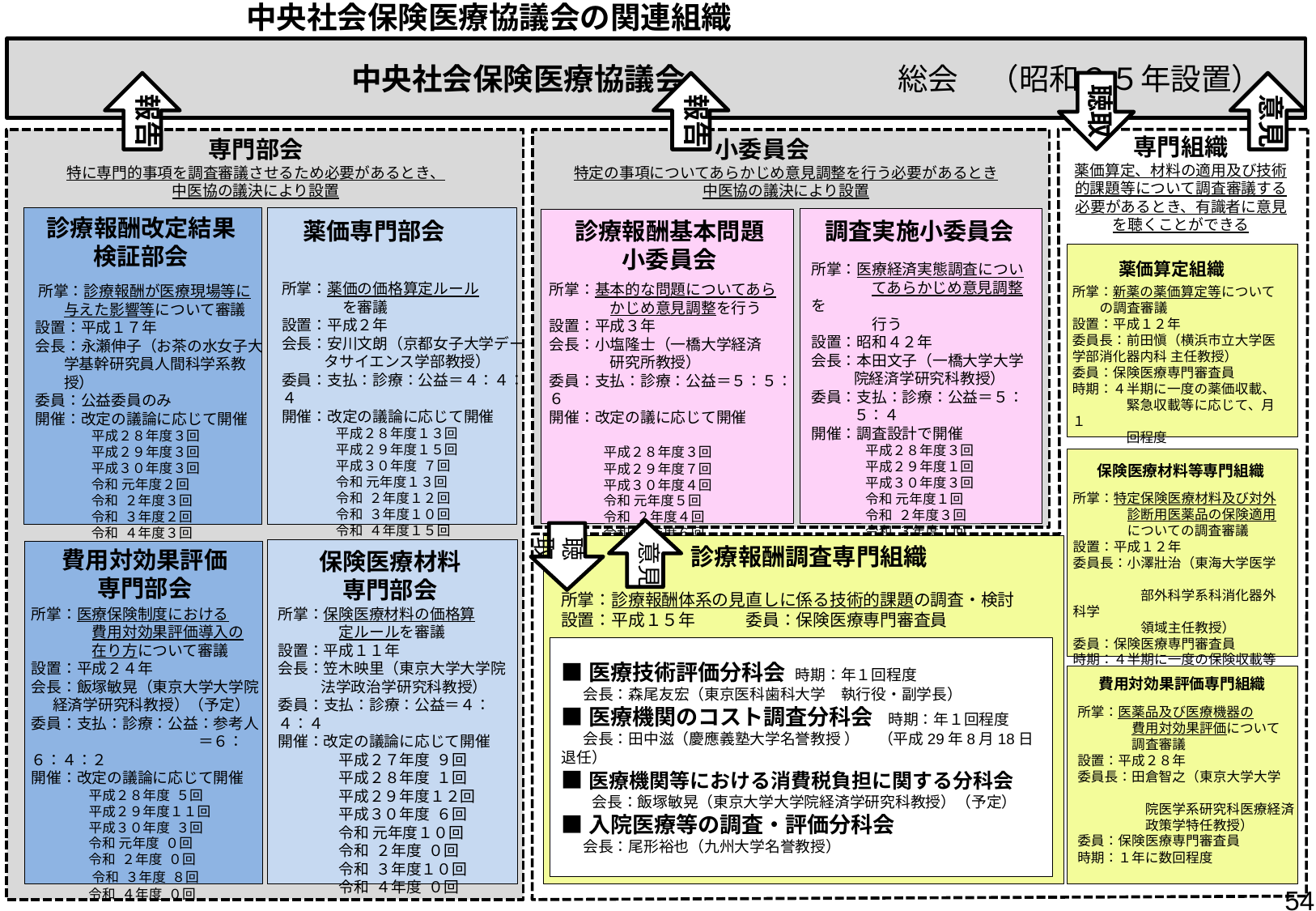

中央社会保険医療協議会の関連組織
　　　　　　　　　　　中央社会保険医療協議会　　　　　　　総会　（昭和２５年設置）
報告

報告

聴取

意見

専門組織
薬価算定、材料の適用及び技術的課題等について調査審議する必要があるとき、有識者に意見を聴くことができる

専門部会
特に専門的事項を調査審議させるため必要があるとき、
中医協の議決により設置
小委員会
特定の事項についてあらかじめ意見調整を行う必要があるとき
中医協の議決により設置

診療報酬改定結果
検証部会

薬価専門部会
調査実施小委員会
診療報酬基本問題
小委員会

薬価算定組織
所掌：医療経済実態調査につい
　　　　てあらかじめ意見調整を
　　　　行う
設置：昭和４２年
会長：本田文子（一橋大学大学院経済学研究科教授）
委員：支払：診療：公益＝５：５：４
開催：調査設計で開催
　　　　平成２８年度３回
　　　　平成２９年度１回
　　　　平成３０年度３回
　　　　令和 元年度１回
　　　　令和  ２年度３回
　　　　令和  ３年度１回
　　　　令和  ４年度３回
所掌：薬価の価格算定ルール
　　　　を審議
設置：平成２年
会長：安川文朗（京都女子大学データサイエンス学部教授）
委員：支払：診療：公益＝４：４：４
開催：改定の議論に応じて開催
　　　　平成２８年度１３回
　　　　平成２９年度１５回
　　　　平成３０年度  ７回
　　　　令和 元年度１３回
　　　　令和  ２年度１２回
　　　　令和  ３年度１０回
　　　　令和  ４年度１５回
  　所掌：診療報酬が医療現場等に与えた影響等について審議
 　 設置：平成１７年
 　 会長：永瀬伸子（お茶の水女子大学基幹研究員人間科学系教授）
 　 委員：公益委員のみ
 　 開催：改定の議論に応じて開催
　　　　　　平成２８年度３回
　　　　　　平成２９年度３回
　　　　　　平成３０年度３回
　　　　　　令和 元年度２回
　　　　　　令和  ２年度３回
　　　　　　令和  ３年度２回
　　　　　　令和  ４年度３回
所掌：基本的な問題についてあら
　　　　かじめ意見調整を行う
設置：平成３年
会長：小塩隆士（一橋大学経済
　　　　研究所教授）
委員：支払：診療：公益＝５：５：６
開催：改定の議に応じて開催
　　　　平成２８年度３回
　　　　平成２９年度７回
　　　　平成３０年度４回
　　　　令和 元年度５回
　　　　令和  ２年度４回
　　　　令和  ３年度６回
　　　　令和  ４年度６回
所掌：新薬の薬価算定等について
        の調査審議
設置：平成１２年
委員長：前田愼（横浜市立大学医学部消化器内科 主任教授）
委員：保険医療専門審査員
時期：４半期に一度の薬価収載、
　　　　緊急収載等に応じて、月１
　　　　回程度

保険医療材料等専門組織
所掌：特定保険医療材料及び対外
　　　　診断用医薬品の保険適用
　　　　についての調査審議
設置：平成１２年
委員長：小澤壯治（東海大学医学
　　　　　部外科学系科消化器外科学
　　　　　領域主任教授）
委員：保険医療専門審査員
時期：４半期に一度の保険収載等
　　　　に応じて、月１回程度

聴取
意見

診療報酬調査専門組織
所掌：診療報酬体系の見直しに係る技術的課題の調査・検討
設置：平成１５年　　　委員：保険医療専門審査員
■医療技術評価分科会  時期：年１回程度
会長：森尾友宏（東京医科歯科大学　執行役・副学長）
■医療機関のコスト調査分科会   時期：年１回程度
会長：田中滋（慶應義塾大学名誉教授 ） 　（平成29年8月18日退任）
■医療機関等における消費税負担に関する分科会
　　会長：飯塚敏晃（東京大学大学院経済学研究科教授）（予定）
■入院医療等の調査・評価分科会
会長：尾形裕也（九州大学名誉教授）

費用対効果評価
専門部会

保険医療材料
専門部会
所掌：医療保険制度における
　　　　費用対効果評価導入の
　　　　在り方について審議
設置：平成２４年
会長：飯塚敏晃（東京大学大学院経済学研究科教授）（予定）
委員：支払：診療：公益：参考人
　　　　　　　　　　　＝６：６：４：２
開催：改定の議論に応じて開催
　　　　 平成２８年度  ５回
　　　　 平成２９年度１１回
　　　　 平成３０年度  ３回
　　　　 令和 元年度  ０回
　　　　 令和  ２年度  ０回
　　　　令和  ３年度  ８回
　　　　 令和  ４年度  ０回
所掌：保険医療材料の価格算
　　　　定ルールを審議
設置：平成１１年
会長：笠木映里（東京大学大学院法学政治学研究科教授）
委員：支払：診療：公益＝４：４：４
開催：改定の議論に応じて開催
　　　　平成２７年度  ９回
　　　　平成２８年度  １回
　　　　平成２９年度１２回
　　　　平成３０年度  ６回
　　　　令和 元年度１０回
　　　　令和  ２年度  ０回
　　　　令和  ３年度１０回
　　　　令和  ４年度  ０回

費用対効果評価専門組織
所掌：医薬品及び医療機器の
　　　　費用対効果評価について
　　　　調査審議
設置：平成２８年
委員長：田倉智之（東京大学大学
　　　　　院医学系研究科医療経済
　　　　　政策学特任教授）
委員：保険医療専門審査員
時期：１年に数回程度
54